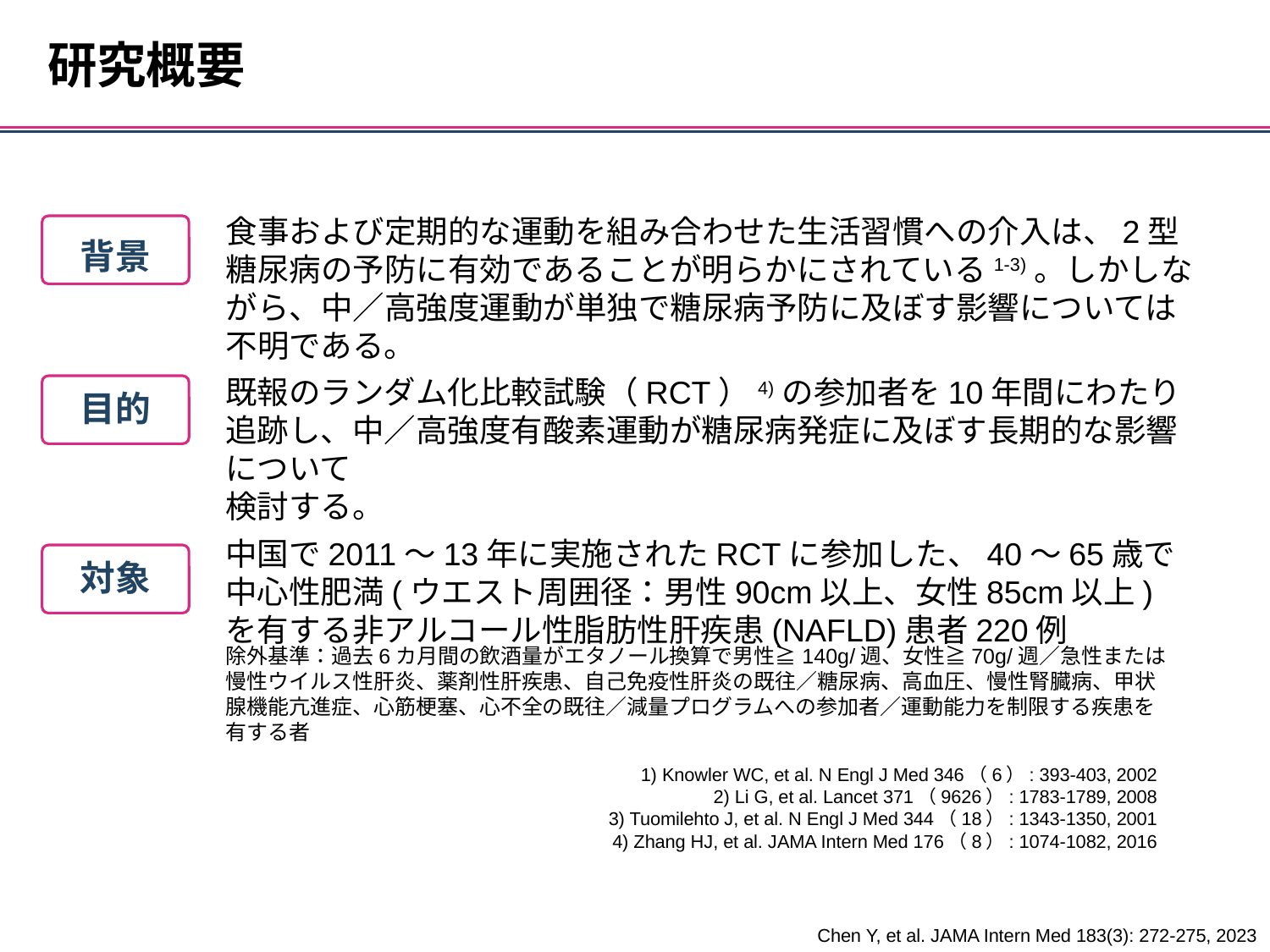

研究概要
食事および定期的な運動を組み合わせた生活習慣への介入は、2型糖尿病の予防に有効であることが明らかにされている1-3)。しかしながら、中／高強度運動が単独で糖尿病予防に及ぼす影響については不明である。

背景
既報のランダム化比較試験（RCT）4)の参加者を10年間にわたり追跡し、中／高強度有酸素運動が糖尿病発症に及ぼす長期的な影響について
検討する。

目的
中国で2011～13年に実施されたRCTに参加した、40～65歳で中心性肥満(ウエスト周囲径：男性90cm以上、女性85cm以上)を有する非アルコール性脂肪性肝疾患(NAFLD)患者220例

対象
除外基準：過去6カ月間の飲酒量がエタノール換算で男性≧140g/週、女性≧70g/週／急性または慢性ウイルス性肝炎、薬剤性肝疾患、自己免疫性肝炎の既往／糖尿病、高血圧、慢性腎臓病、甲状腺機能亢進症、心筋梗塞、心不全の既往／減量プログラムへの参加者／運動能力を制限する疾患を有する者
1) Knowler WC, et al. N Engl J Med 346（6）: 393-403, 2002
2) Li G, et al. Lancet 371（9626）: 1783-1789, 2008
3) Tuomilehto J, et al. N Engl J Med 344（18）: 1343-1350, 2001
4) Zhang HJ, et al. JAMA Intern Med 176（8）: 1074-1082, 2016
Chen Y, et al. JAMA Intern Med 183(3): 272-275, 2023